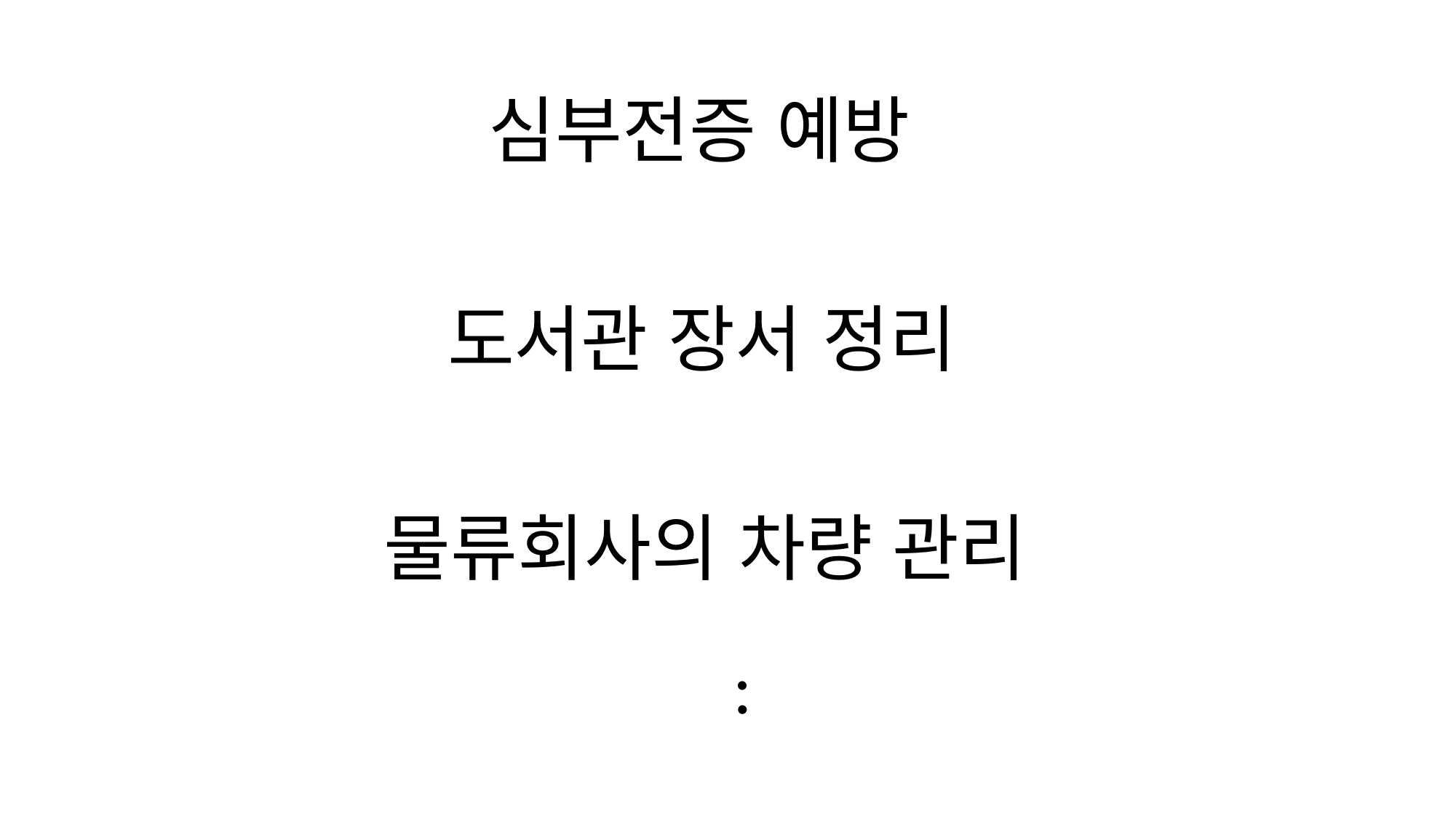

심부전증 예방
도서관 장서 정리
물류회사의 차량 관리
: